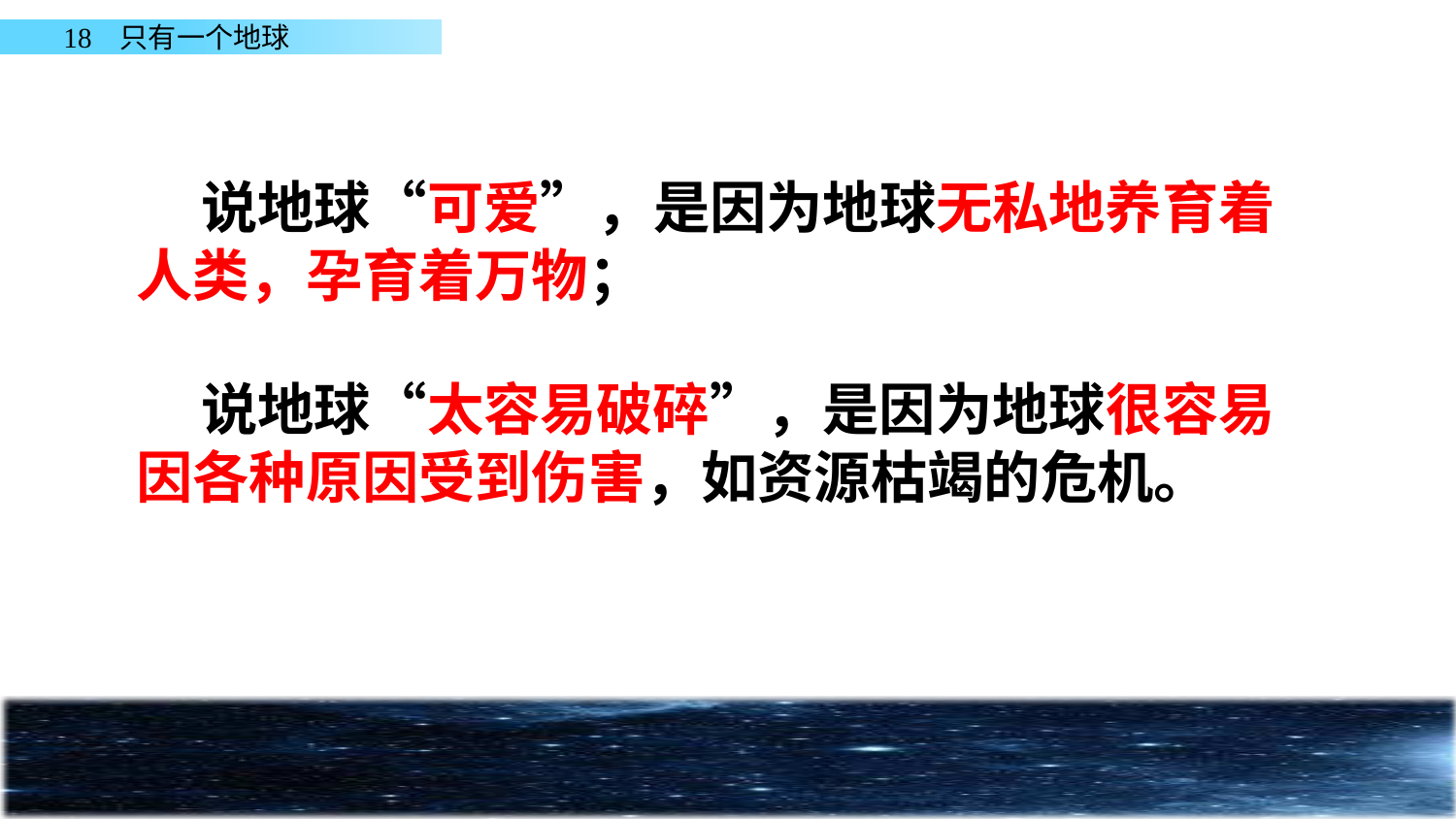

说地球“可爱”，是因为地球无私地养育着人类，孕育着万物；
    说地球“太容易破碎”，是因为地球很容易因各种原因受到伤害，如资源枯竭的危机。